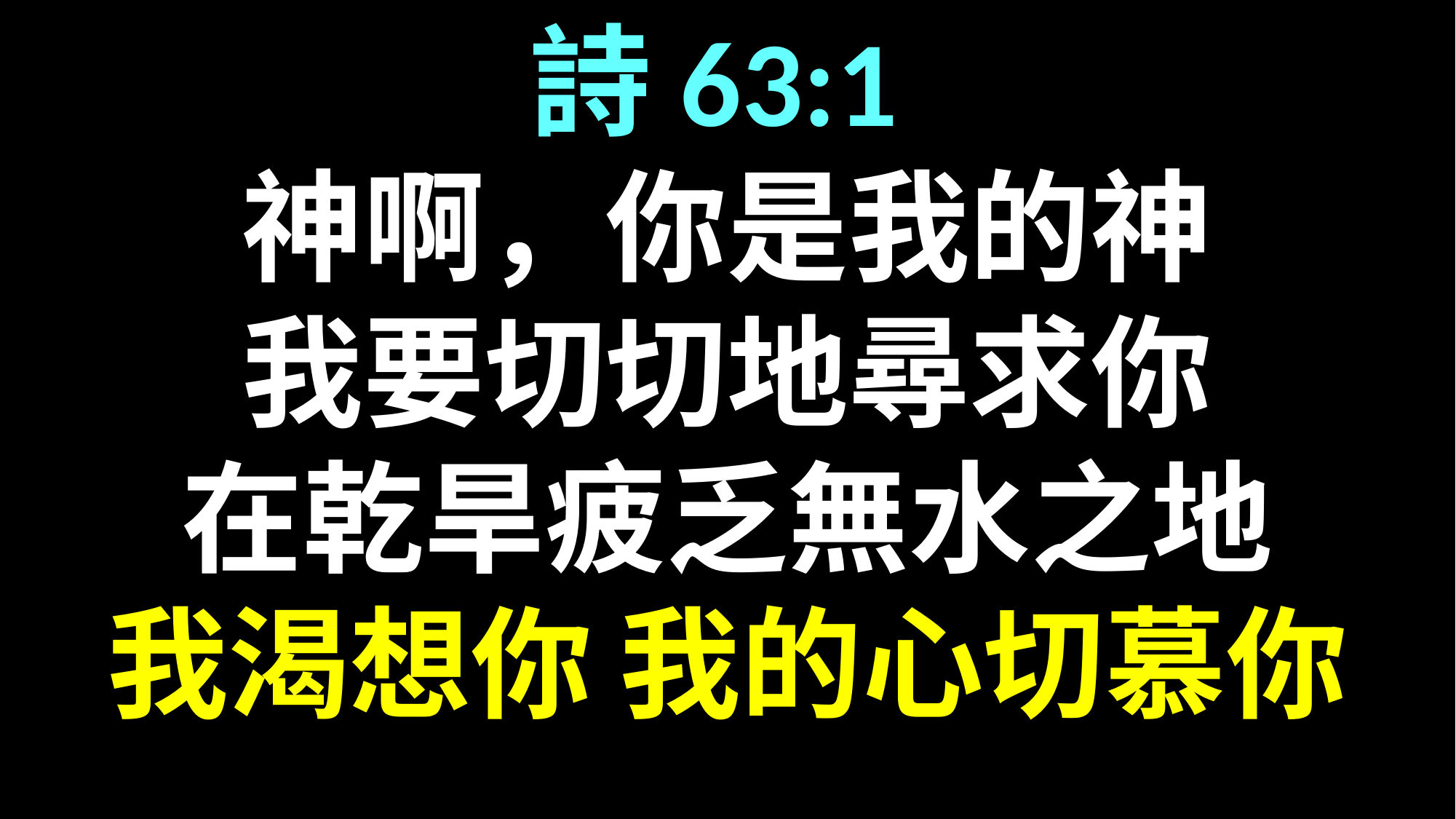

詩63:1
神啊，你是我的神
我要切切地尋求你
在乾旱疲乏無水之地
我渴想你 我的心切慕你